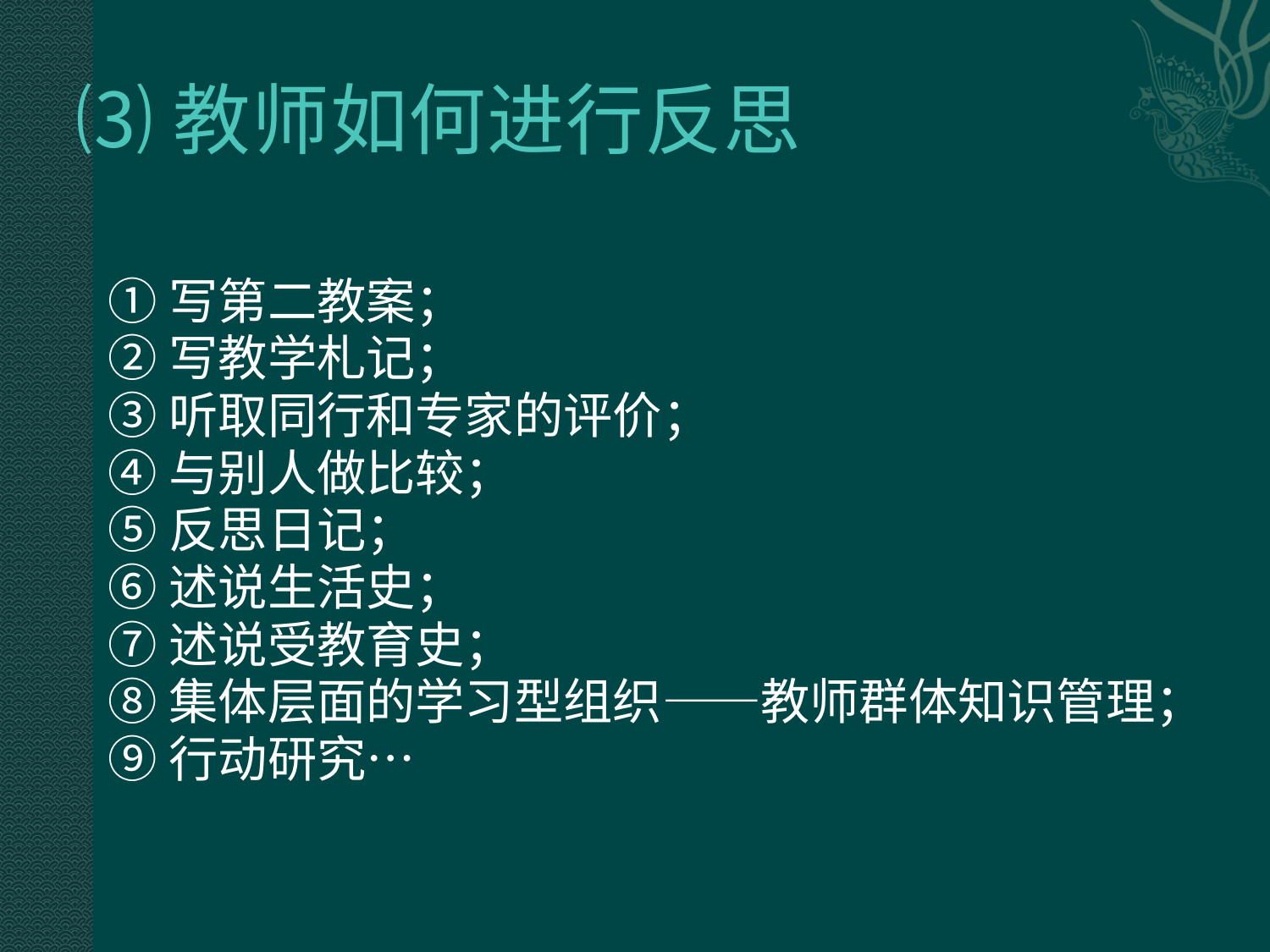

# ⑶教师如何进行反思
①写第二教案；
②写教学札记；
③听取同行和专家的评价；
④与别人做比较；
⑤反思日记；
⑥述说生活史；
⑦述说受教育史；
⑧集体层面的学习型组织——教师群体知识管理；
⑨行动研究…